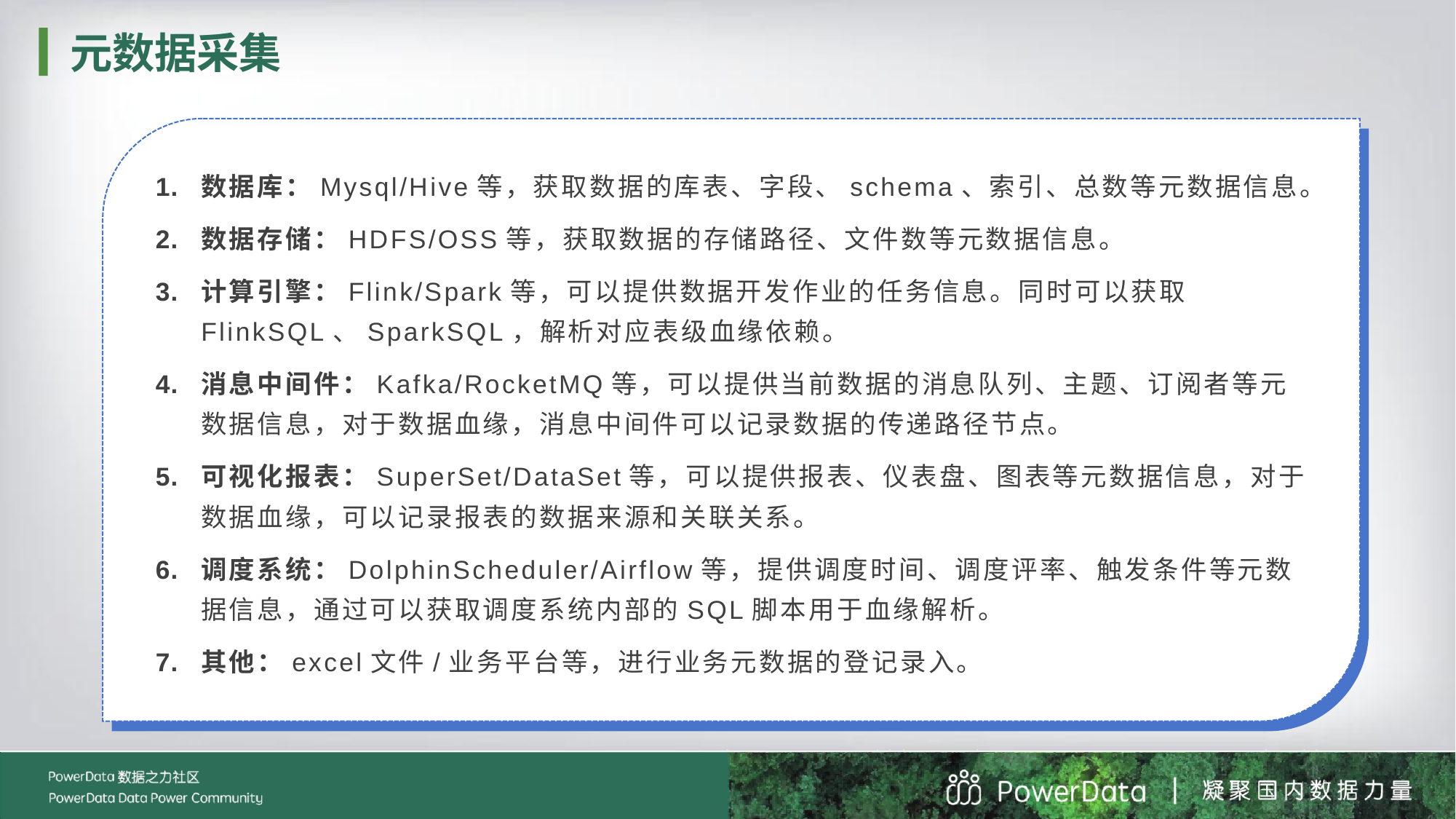

元数据采集

数据库：Mysql/Hive等，获取数据的库表、字段、schema、索引、总数等元数据信息。
数据存储：HDFS/OSS等，获取数据的存储路径、文件数等元数据信息。
计算引擎：Flink/Spark等，可以提供数据开发作业的任务信息。同时可以获取FlinkSQL、SparkSQL，解析对应表级血缘依赖。
消息中间件：Kafka/RocketMQ等，可以提供当前数据的消息队列、主题、订阅者等元数据信息，对于数据血缘，消息中间件可以记录数据的传递路径节点。
可视化报表：SuperSet/DataSet等，可以提供报表、仪表盘、图表等元数据信息，对于数据血缘，可以记录报表的数据来源和关联关系。
调度系统：DolphinScheduler/Airflow等，提供调度时间、调度评率、触发条件等元数据信息，通过可以获取调度系统内部的SQL脚本用于血缘解析。
其他：excel文件/业务平台等，进行业务元数据的登记录入。